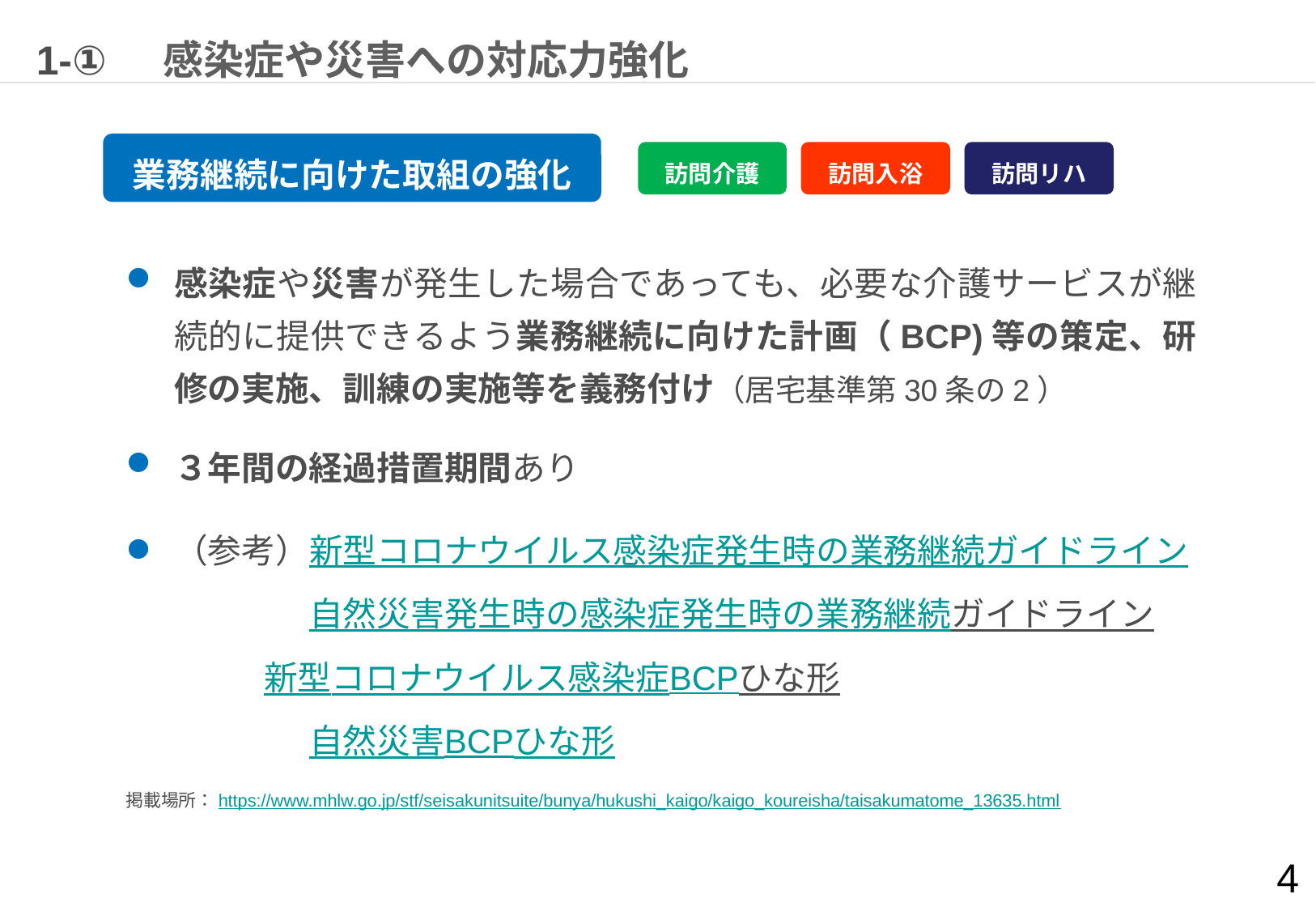

# 1-①　感染症や災害への対応力強化
業務継続に向けた取組の強化
訪問介護
訪問入浴
訪問リハ
感染症や災害が発生した場合であっても、必要な介護サービスが継続的に提供できるよう業務継続に向けた計画（BCP)等の策定、研修の実施、訓練の実施等を義務付け（居宅基準第30条の2）
３年間の経過措置期間あり
（参考）新型コロナウイルス感染症発生時の業務継続ガイドライン
　　　　自然災害発生時の感染症発生時の業務継続ガイドライン
            新型コロナウイルス感染症BCPひな形
　　　　自然災害BCPひな形
掲載場所：https://www.mhlw.go.jp/stf/seisakunitsuite/bunya/hukushi_kaigo/kaigo_koureisha/taisakumatome_13635.html
4